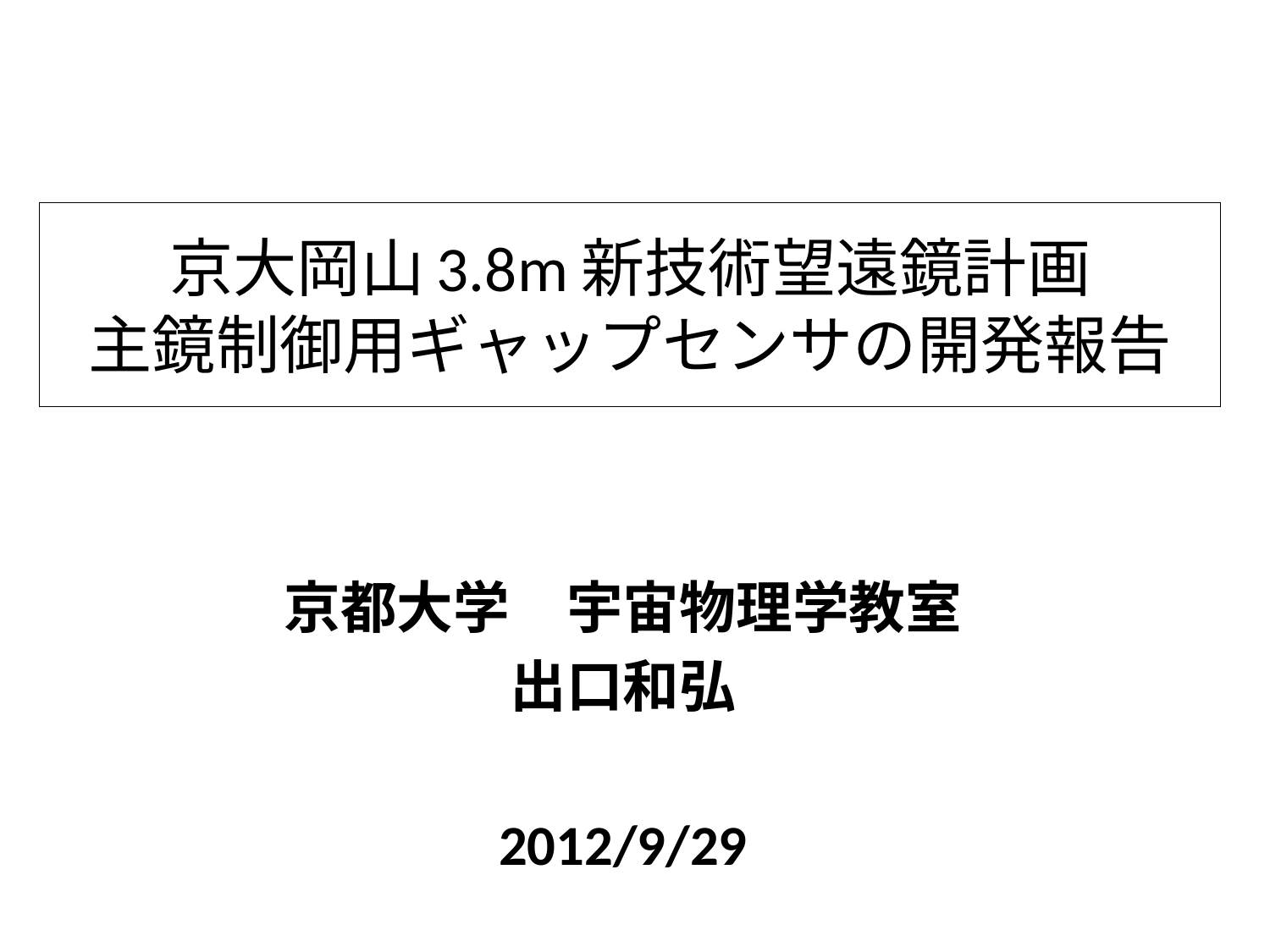

# 京大岡山3.8m新技術望遠鏡計画 主鏡制御用ギャップセンサの開発報告
京都大学　宇宙物理学教室
出口和弘

2012/9/29